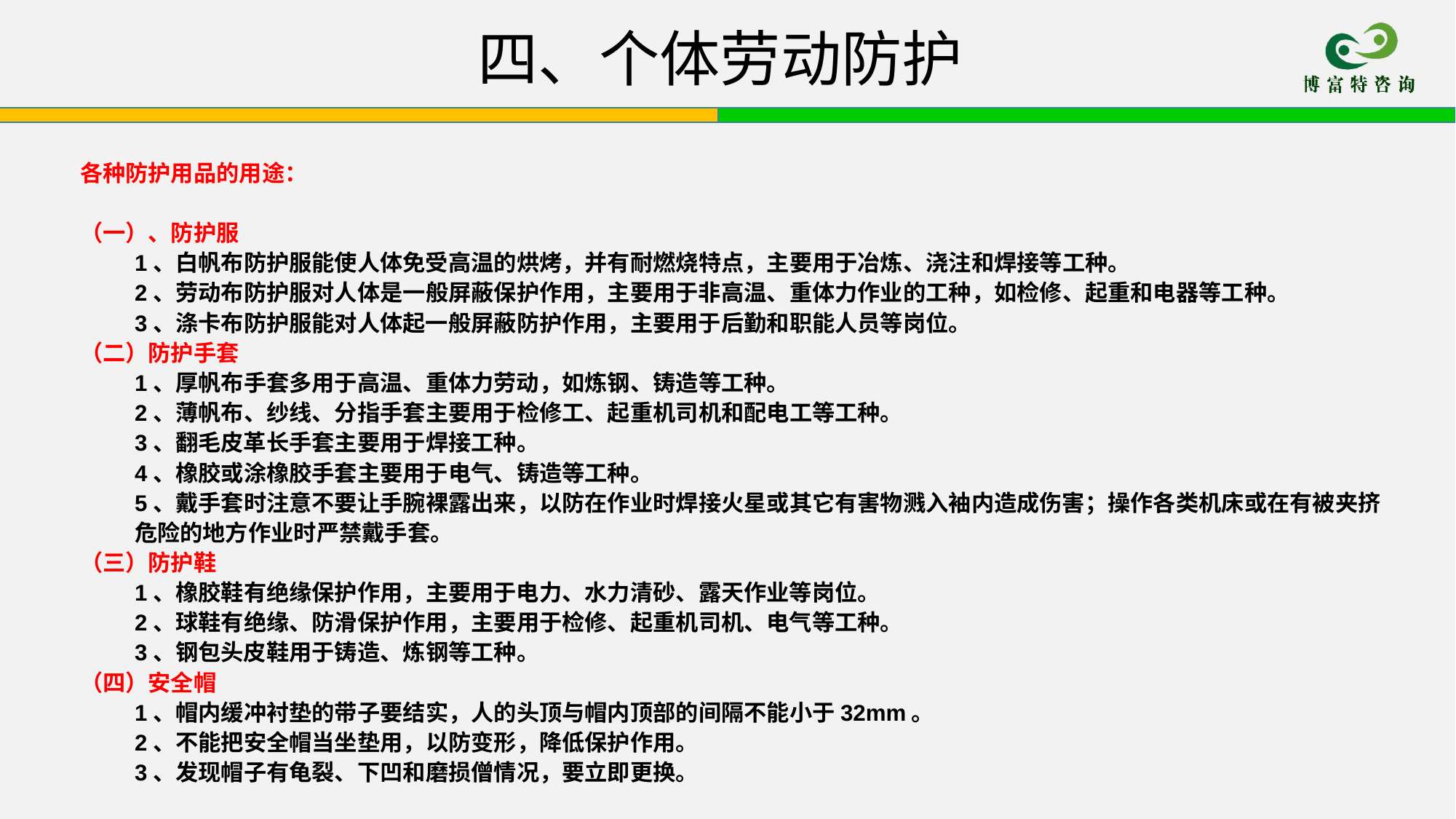

四、个体劳动防护
各种防护用品的用途：

（一）、防护服
1、白帆布防护服能使人体免受高温的烘烤，并有耐燃烧特点，主要用于冶炼、浇注和焊接等工种。
2、劳动布防护服对人体是一般屏蔽保护作用，主要用于非高温、重体力作业的工种，如检修、起重和电器等工种。
3、涤卡布防护服能对人体起一般屏蔽防护作用，主要用于后勤和职能人员等岗位。
（二）防护手套
1、厚帆布手套多用于高温、重体力劳动，如炼钢、铸造等工种。
2、薄帆布、纱线、分指手套主要用于检修工、起重机司机和配电工等工种。
3、翻毛皮革长手套主要用于焊接工种。
4、橡胶或涂橡胶手套主要用于电气、铸造等工种。
5、戴手套时注意不要让手腕裸露出来，以防在作业时焊接火星或其它有害物溅入袖内造成伤害；操作各类机床或在有被夹挤危险的地方作业时严禁戴手套。
（三）防护鞋
1、橡胶鞋有绝缘保护作用，主要用于电力、水力清砂、露天作业等岗位。
2、球鞋有绝缘、防滑保护作用，主要用于检修、起重机司机、电气等工种。
3、钢包头皮鞋用于铸造、炼钢等工种。
（四）安全帽
1、帽内缓冲衬垫的带子要结实，人的头顶与帽内顶部的间隔不能小于32mm。
2、不能把安全帽当坐垫用，以防变形，降低保护作用。
3、发现帽子有龟裂、下凹和磨损僧情况，要立即更换。
21